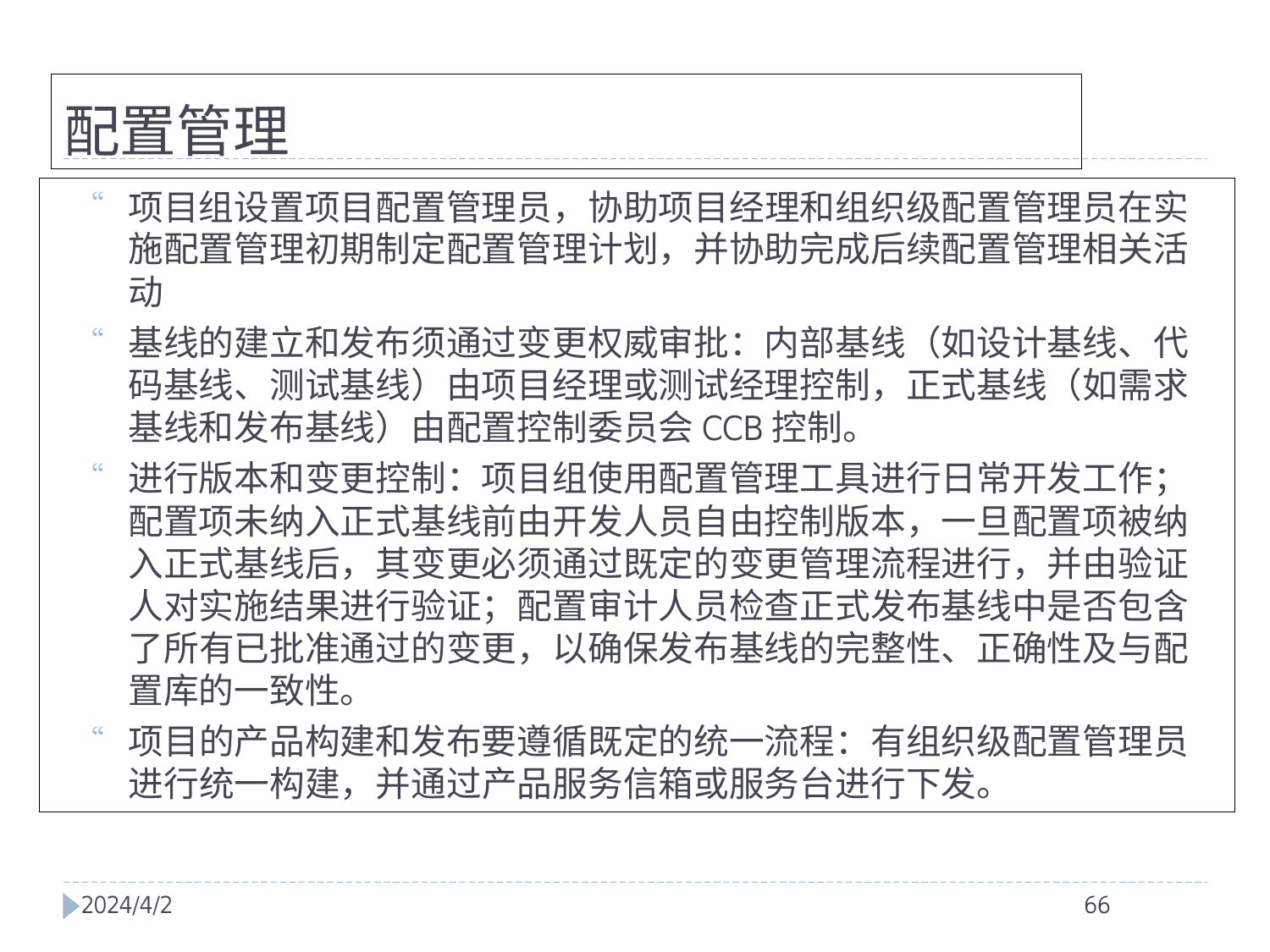

配置管理
项目组设置项目配置管理员，协助项目经理和组织级配置管理员在实施配置管理初期制定配置管理计划，并协助完成后续配置管理相关活动
基线的建立和发布须通过变更权威审批：内部基线（如设计基线、代码基线、测试基线）由项目经理或测试经理控制，正式基线（如需求基线和发布基线）由配置控制委员会CCB控制。
进行版本和变更控制：项目组使用配置管理工具进行日常开发工作；配置项未纳入正式基线前由开发人员自由控制版本，一旦配置项被纳入正式基线后，其变更必须通过既定的变更管理流程进行，并由验证人对实施结果进行验证；配置审计人员检查正式发布基线中是否包含了所有已批准通过的变更，以确保发布基线的完整性、正确性及与配置库的一致性。
项目的产品构建和发布要遵循既定的统一流程：有组织级配置管理员进行统一构建，并通过产品服务信箱或服务台进行下发。
2024/4/2
66